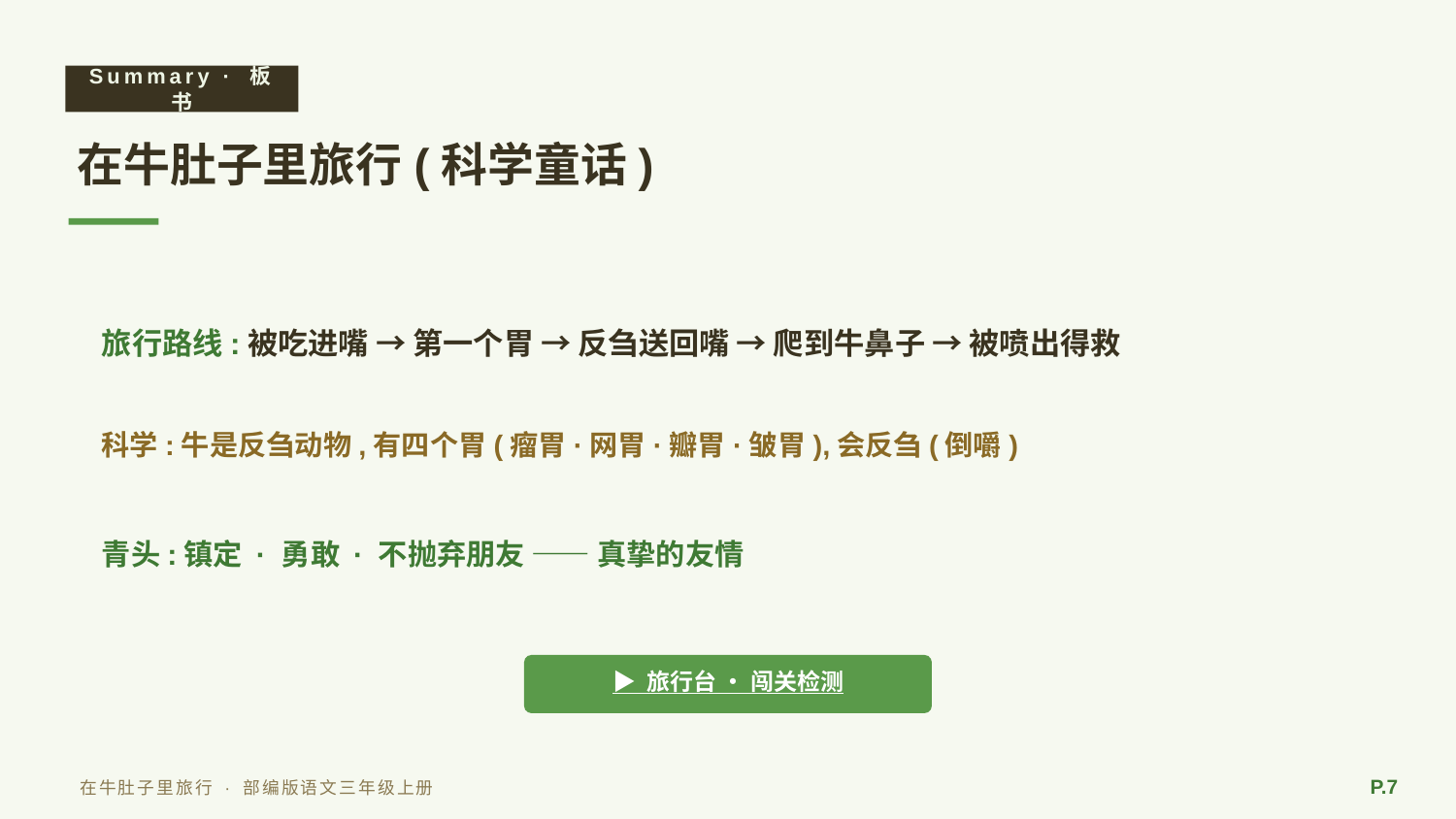

Summary · 板书

在牛肚子里旅行(科学童话)

旅行路线:被吃进嘴 → 第一个胃 → 反刍送回嘴 → 爬到牛鼻子 → 被喷出得救
科学:牛是反刍动物,有四个胃(瘤胃·网胃·瓣胃·皱胃),会反刍(倒嚼)
青头:镇定 · 勇敢 · 不抛弃朋友 —— 真挚的友情
▶  旅行台 · 闯关检测

P.7
在牛肚子里旅行 · 部编版语文三年级上册